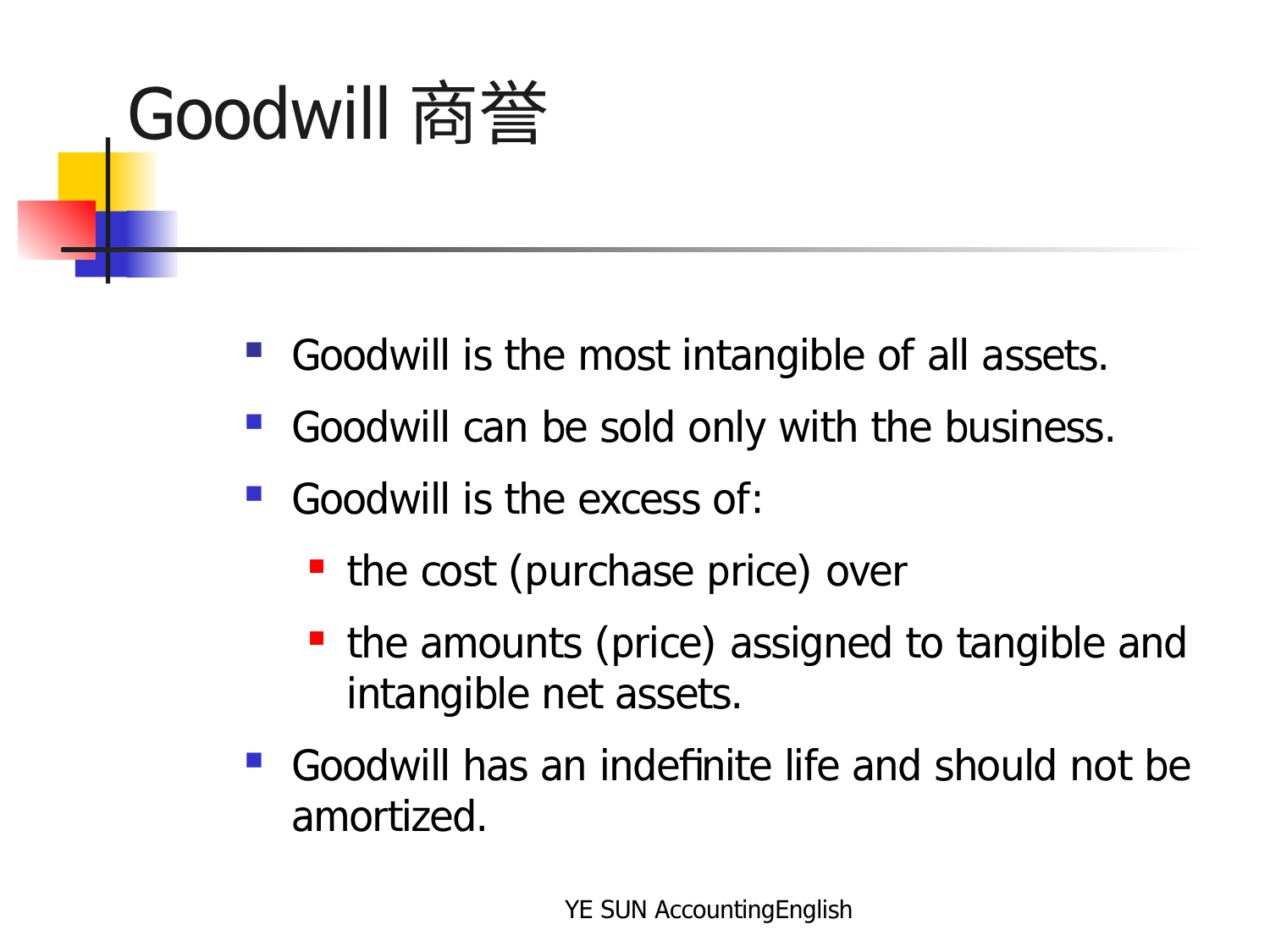

Goodwill商誉
Goodwill is the most intangible of all assets.
Goodwill can be sold only with the business.
Goodwill is the excess of:
the cost (purchase price) over
the amounts (price) assigned to tangible and intangible net assets.
Goodwill has an indefinite life and should not be amortized.
YE SUN AccountingEnglish
48